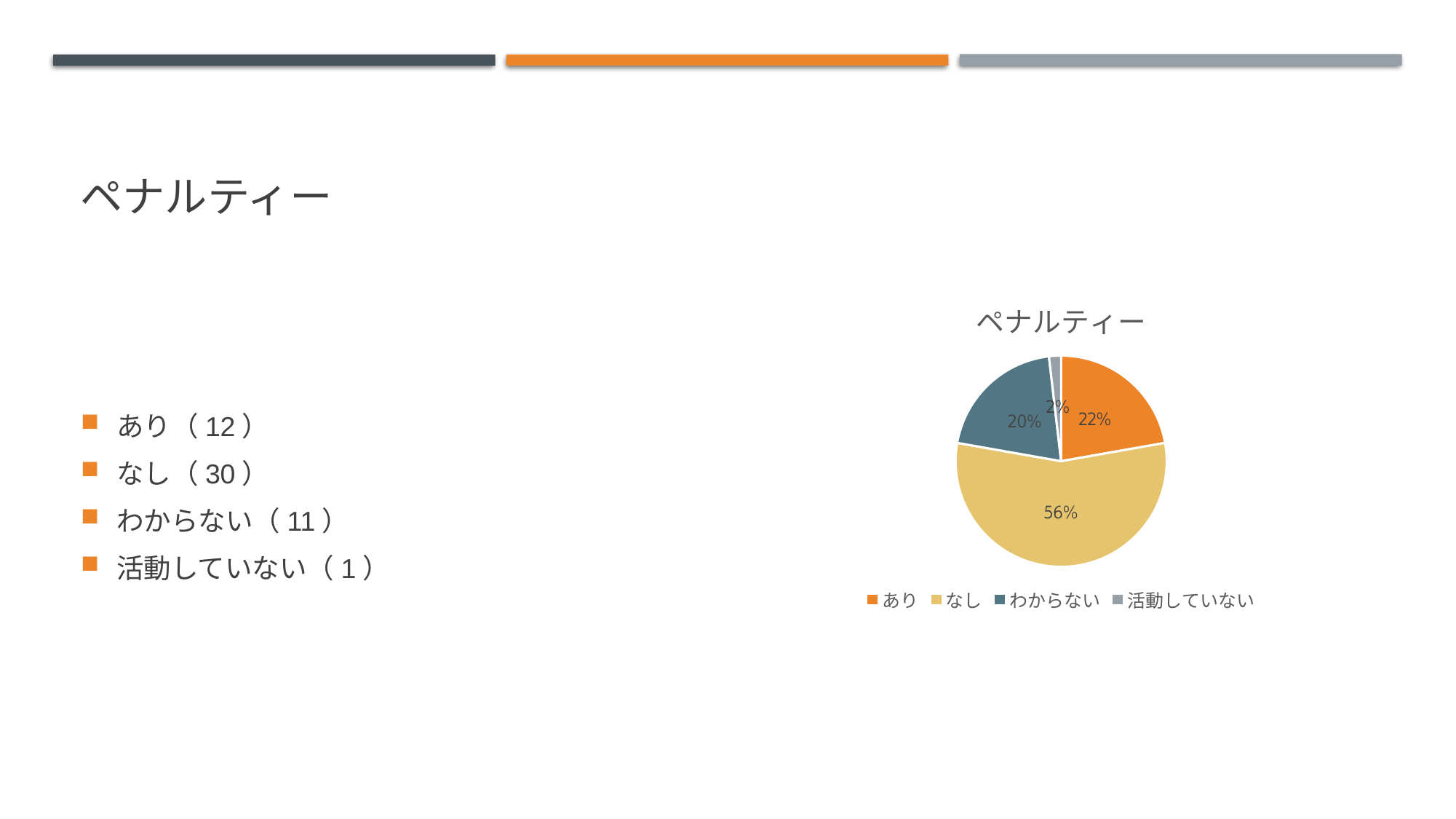

# ペナルティー

### Chart:

| Category | ペナルティー |
|---|---|
| あり | 12.0 |
| なし | 30.0 |
| わからない | 11.0 |
| 活動していない | 1.0 |
あり（12）
なし（30）
わからない（11）
活動していない（1）